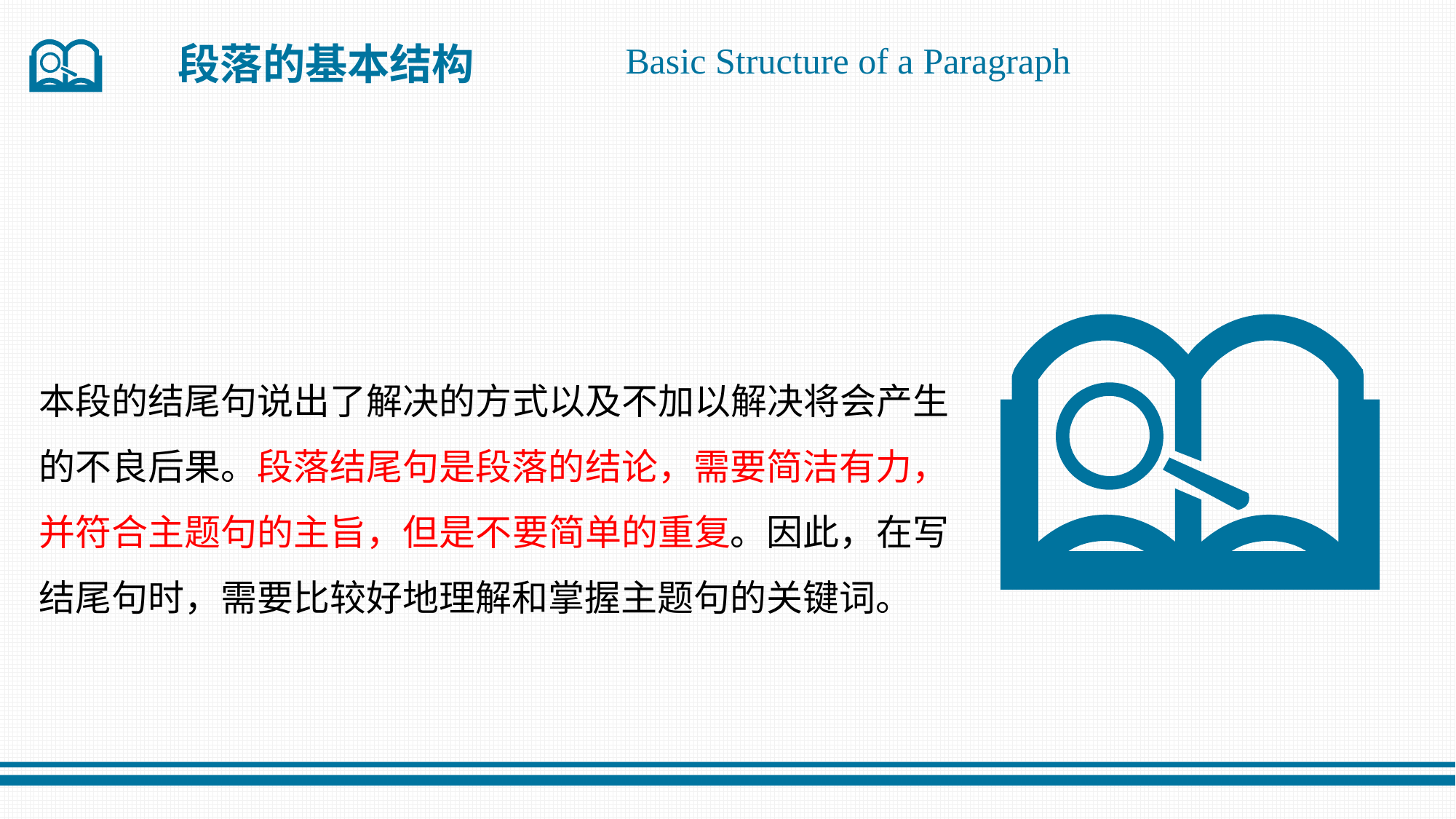

段落的基本结构
Basic Structure of a Paragraph
本段的结尾句说出了解决的方式以及不加以解决将会产生的不良后果。段落结尾句是段落的结论，需要简洁有力，并符合主题句的主旨，但是不要简单的重复。因此，在写结尾句时，需要比较好地理解和掌握主题句的关键词。